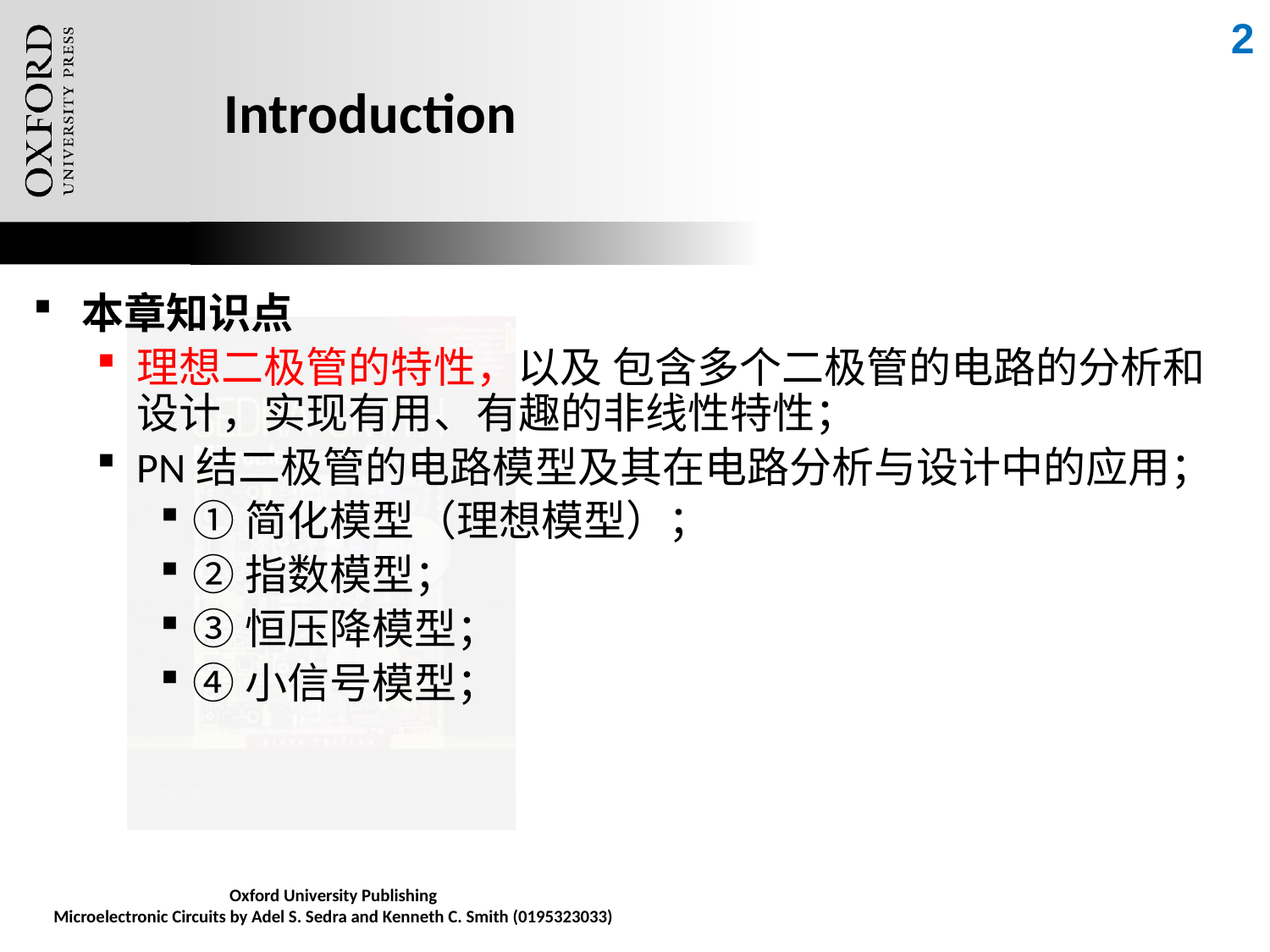

2
# Introduction
本章知识点
理想二极管的特性，以及 包含多个二极管的电路的分析和设计，实现有用、有趣的非线性特性；
PN结二极管的电路模型及其在电路分析与设计中的应用；
①简化模型（理想模型）；
②指数模型；
③恒压降模型；
④小信号模型；

Oxford University Publishing
Microelectronic Circuits by Adel S. Sedra and Kenneth C. Smith (0195323033)